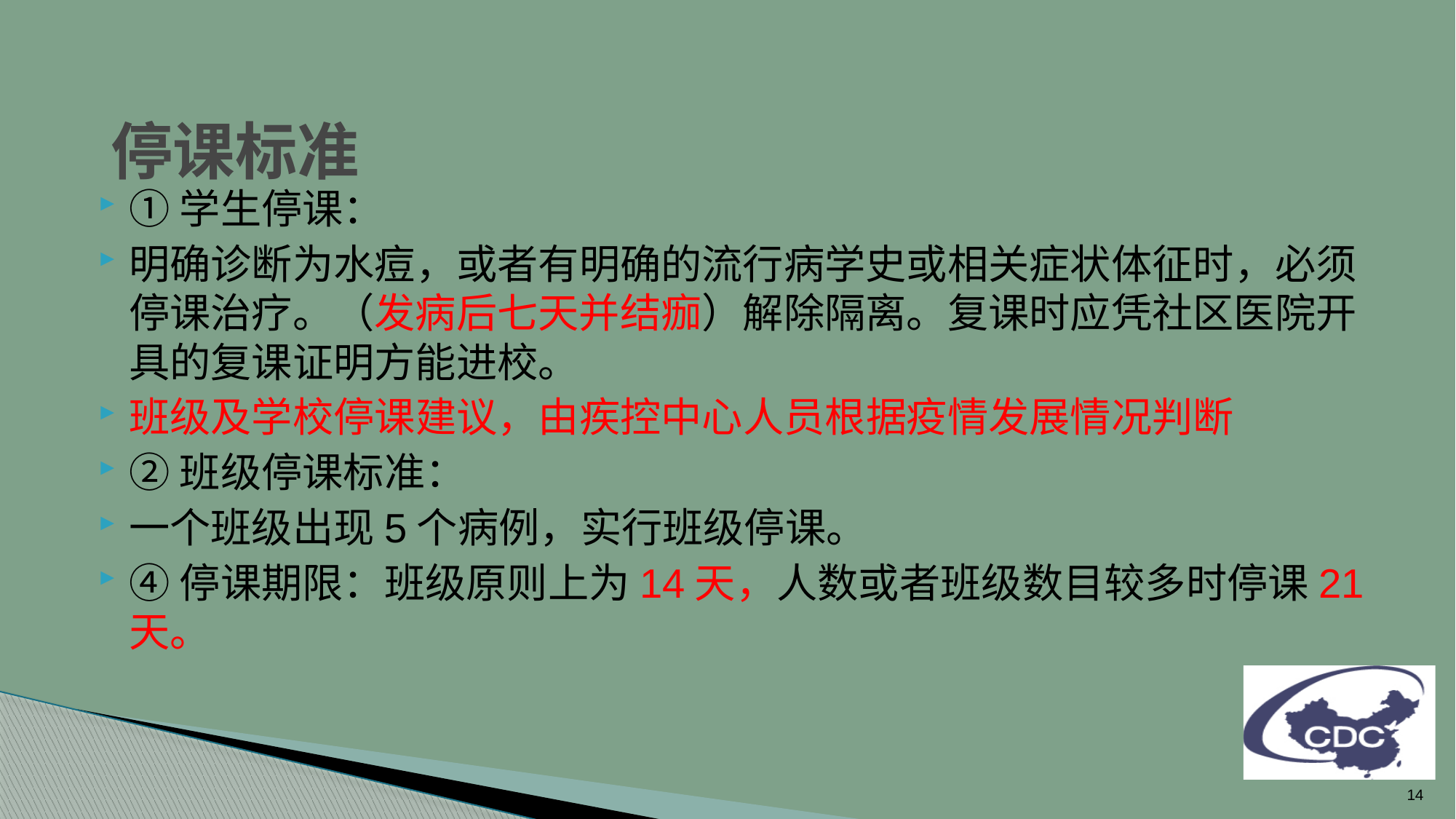

# 停课标准
①学生停课：
明确诊断为水痘，或者有明确的流行病学史或相关症状体征时，必须停课治疗。（发病后七天并结痂）解除隔离。复课时应凭社区医院开具的复课证明方能进校。
班级及学校停课建议，由疾控中心人员根据疫情发展情况判断
②班级停课标准：
一个班级出现5个病例，实行班级停课。
④停课期限：班级原则上为14天，人数或者班级数目较多时停课21天。

14